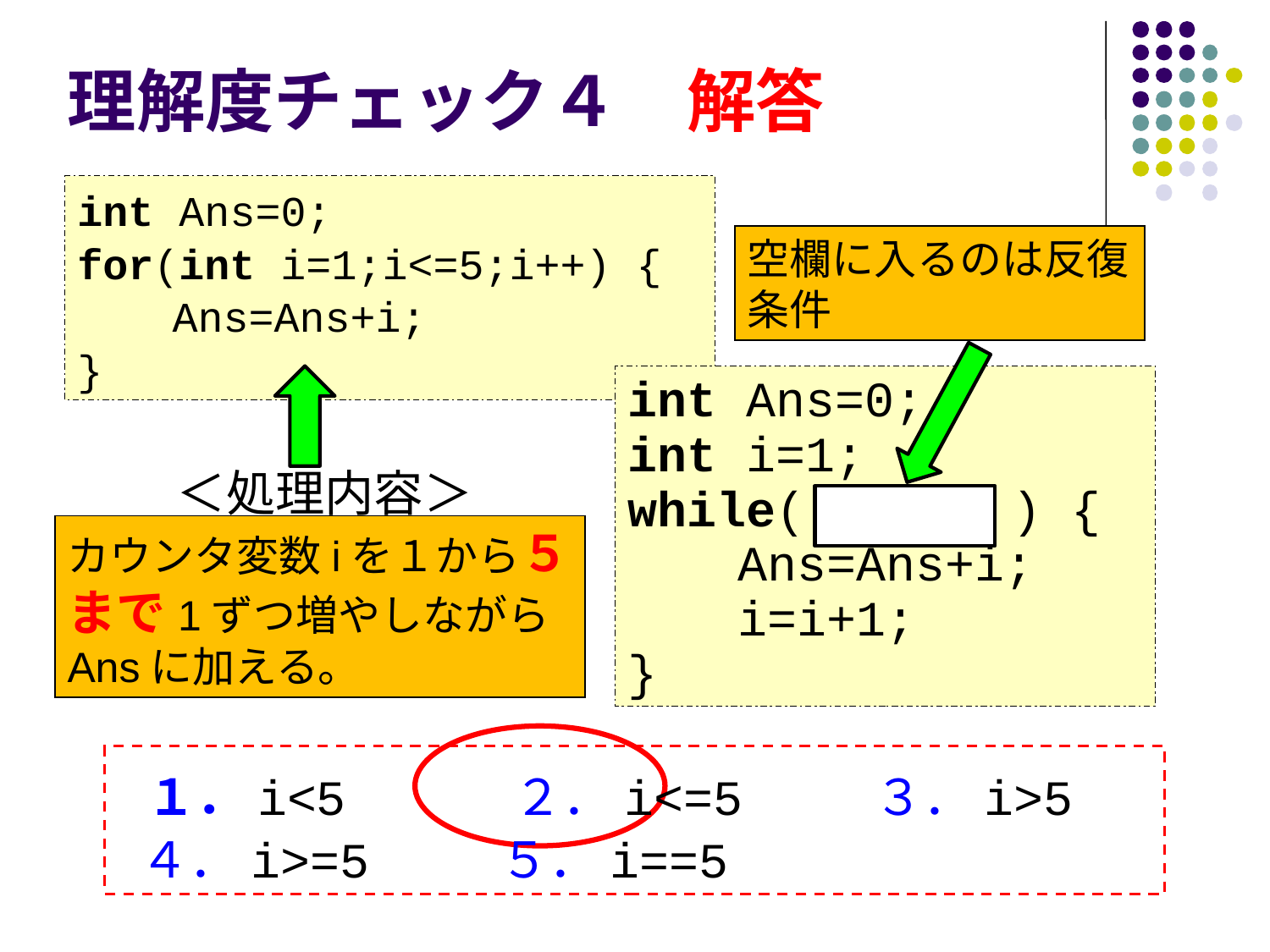

# 理解度チェック４　解答
int Ans=0;
for(int i=1;i<=5;i++) {
　　Ans=Ans+i;
}
空欄に入るのは反復条件

int Ans=0;
int i=1;
while( ***** ) {
　　Ans=Ans+i;
　　i=i+1;
}
＜処理内容＞

カウンタ変数iを１から５まで1ずつ増やしながらAnsに加える。

 １．i<5   　   ２．i<=5  　 ３．i>5
 ４．i>=5    ５．i==5